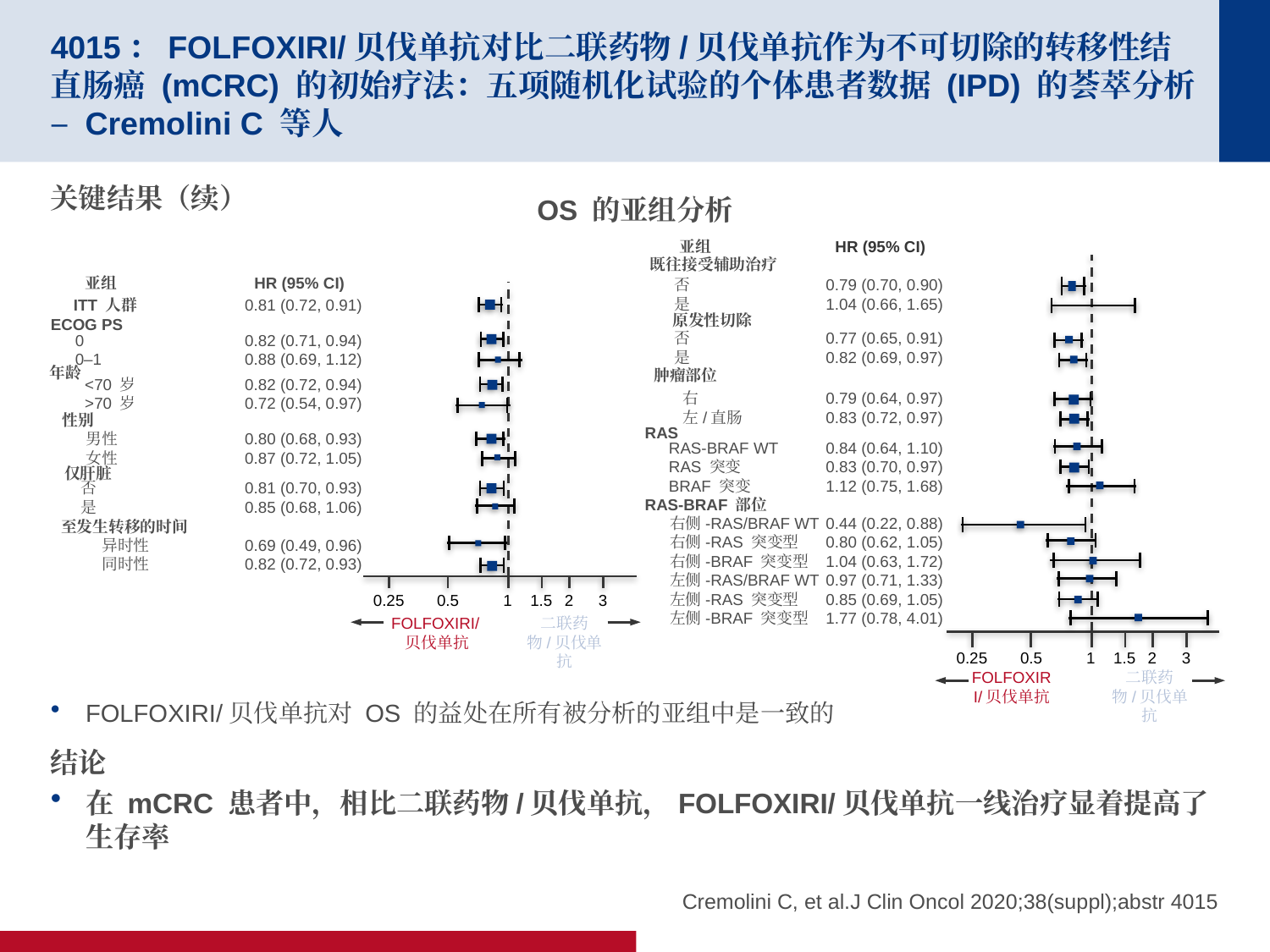

# 4015：FOLFOXIRI/贝伐单抗对比二联药物/贝伐单抗作为不可切除的转移性结直肠癌 (mCRC) 的初始疗法：五项随机化试验的个体患者数据 (IPD) 的荟萃分析 – Cremolini C 等人
关键结果（续）
FOLFOXIRI/贝伐单抗对 OS 的益处在所有被分析的亚组中是一致的
结论
在 mCRC 患者中，相比二联药物/贝伐单抗，FOLFOXIRI/贝伐单抗一线治疗显着提高了生存率
OS 的亚组分析
亚组
HR (95% CI)
既往接受辅助治疗

0.25
0.5
1
1.5
2
3
FOLFOXIRI/贝伐单抗
二联药物/贝伐单抗
否
是
0.79 (0.70, 0.90)
1.04 (0.66, 1.65)
原发性切除
否
是
0.77 (0.65, 0.91)
0.82 (0.69, 0.97)
肿瘤部位
右
左/直肠
0.79 (0.64, 0.97)
0.83 (0.72, 0.97)
RAS
RAS-BRAF WT
RAS 突变
BRAF 突变
0.84 (0.64, 1.10)
0.83 (0.70, 0.97)
1.12 (0.75, 1.68)
RAS-BRAF 部位
右侧-RAS/BRAF WT
右侧-RAS 突变型
右侧-BRAF 突变型
左侧-RAS/BRAF WT
左侧-RAS 突变型
左侧-BRAF 突变型
0.44 (0.22, 0.88)
0.80 (0.62, 1.05)
1.04 (0.63, 1.72)
0.97 (0.71, 1.33)
0.85 (0.69, 1.05)
1.77 (0.78, 4.01)
亚组
HR (95% CI)

0.25
0.5
1
1.5
2
3
FOLFOXIRI/贝伐单抗
二联药物/贝伐单抗

ITT 人群
0.81 (0.72, 0.91)
ECOG PS
0
0–1
0.82 (0.71, 0.94)
0.88 (0.69, 1.12)
年龄
<70 岁
>70 岁
0.82 (0.72, 0.94)
0.72 (0.54, 0.97)
性别
男性
女性
0.80 (0.68, 0.93)
0.87 (0.72, 1.05)
仅肝脏
否
是
0.81 (0.70, 0.93)
0.85 (0.68, 1.06)
至发生转移的时间
异时性
同时性
0.69 (0.49, 0.96)
0.82 (0.72, 0.93)

Cremolini C, et al.J Clin Oncol 2020;38(suppl);abstr 4015